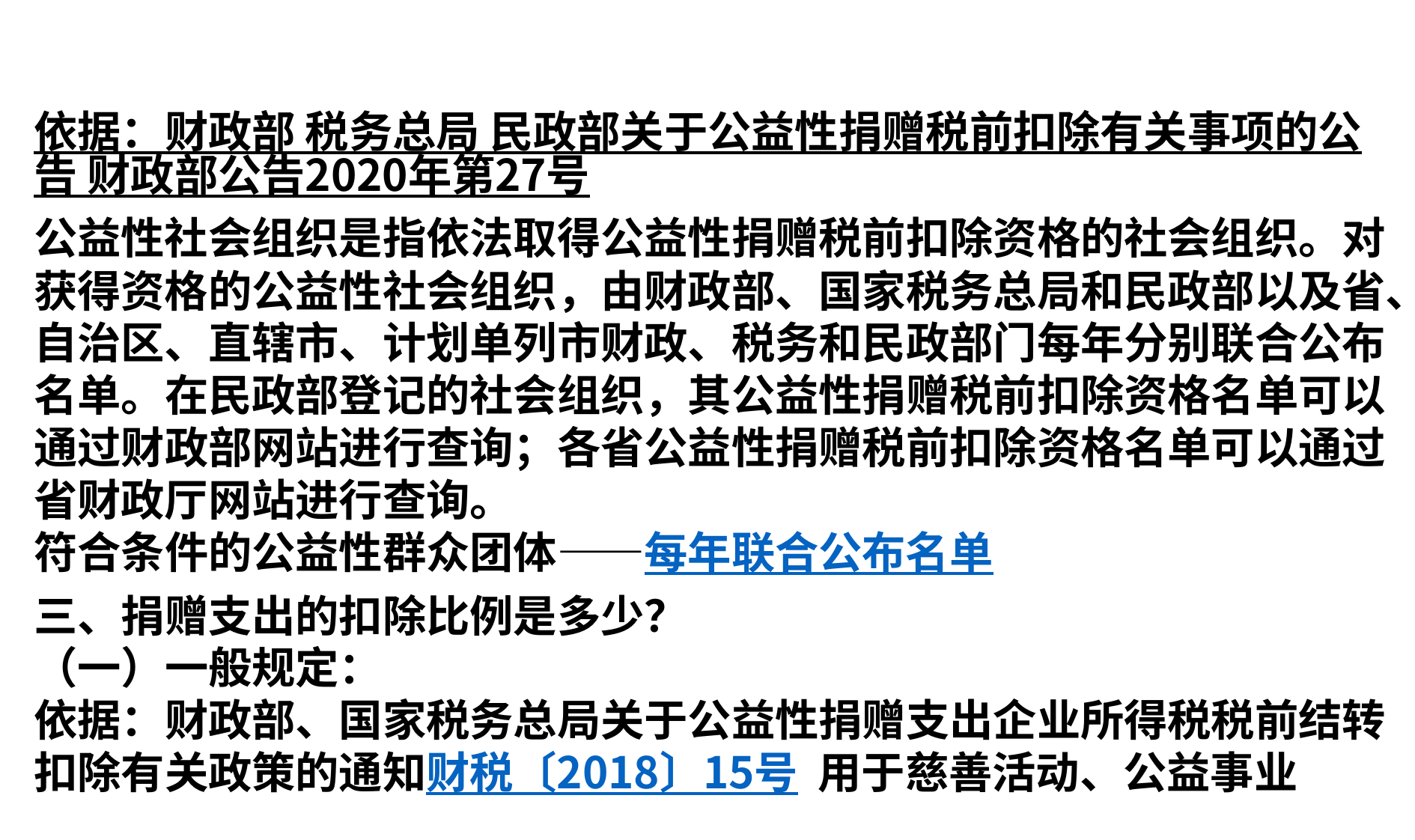

依据：财政部 税务总局 民政部关于公益性捐赠税前扣除有关事项的公告 财政部公告2020年第27号公益性社会组织是指依法取得公益性捐赠税前扣除资格的社会组织。对获得资格的公益性社会组织，由财政部、国家税务总局和民政部以及省、自治区、直辖市、计划单列市财政、税务和民政部门每年分别联合公布名单。在民政部登记的社会组织，其公益性捐赠税前扣除资格名单可以通过财政部网站进行查询；各省公益性捐赠税前扣除资格名单可以通过省财政厅网站进行查询。
符合条件的公益性群众团体——每年联合公布名单
三、捐赠支出的扣除比例是多少？
（一）一般规定：
依据：财政部、国家税务总局关于公益性捐赠支出企业所得税税前结转扣除有关政策的通知财税〔2018〕15号  用于慈善活动、公益事业